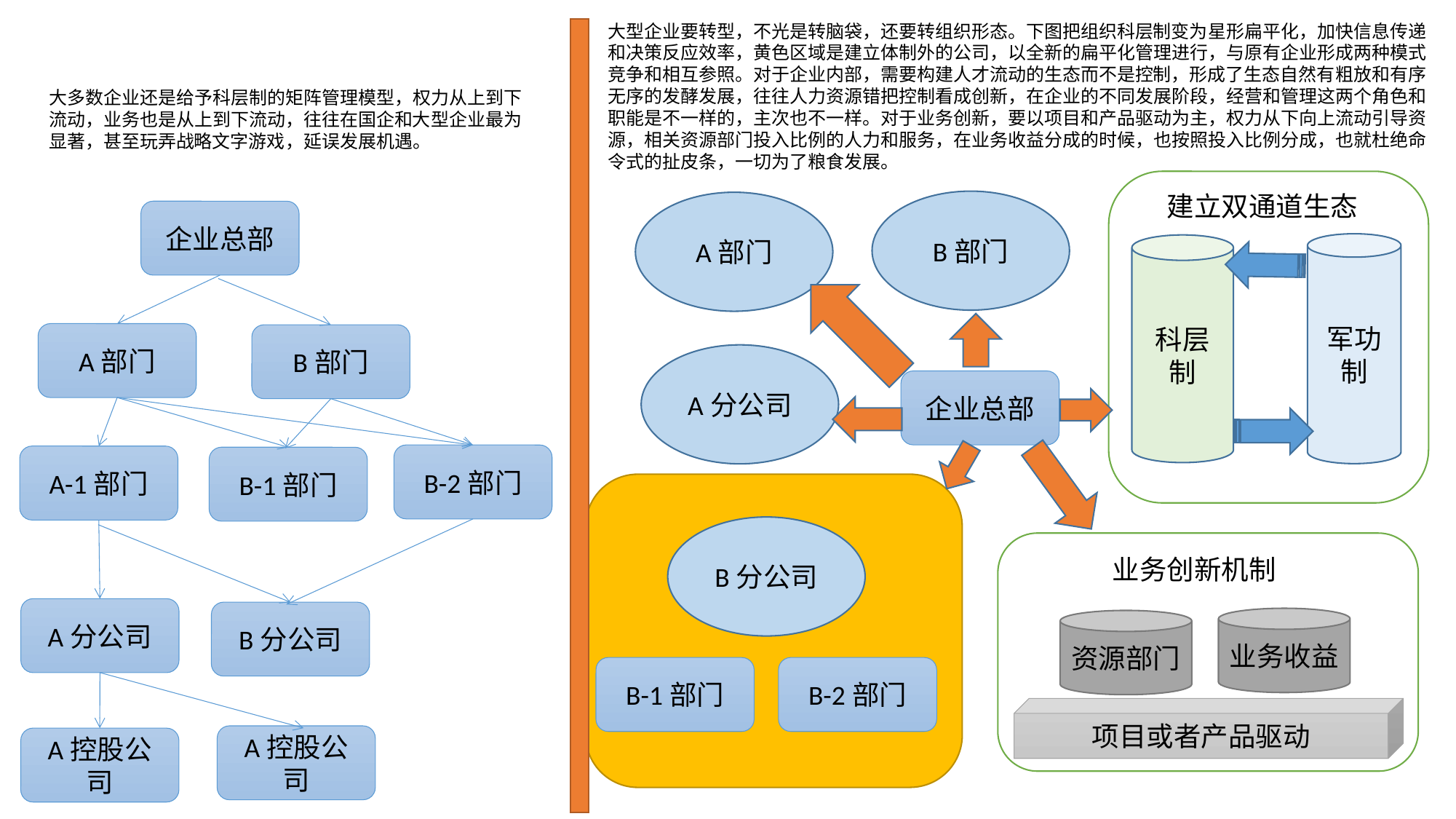

大型企业要转型，不光是转脑袋，还要转组织形态。下图把组织科层制变为星形扁平化，加快信息传递和决策反应效率，黄色区域是建立体制外的公司，以全新的扁平化管理进行，与原有企业形成两种模式竞争和相互参照。对于企业内部，需要构建人才流动的生态而不是控制，形成了生态自然有粗放和有序无序的发酵发展，往往人力资源错把控制看成创新，在企业的不同发展阶段，经营和管理这两个角色和职能是不一样的，主次也不一样。对于业务创新，要以项目和产品驱动为主，权力从下向上流动引导资源，相关资源部门投入比例的人力和服务，在业务收益分成的时候，也按照投入比例分成，也就杜绝命令式的扯皮条，一切为了粮食发展。

大多数企业还是给予科层制的矩阵管理模型，权力从上到下流动，业务也是从上到下流动，往往在国企和大型企业最为显著，甚至玩弄战略文字游戏，延误发展机遇。

建立双通道生态
B部门
A部门
企业总部
军功制
科层制

A部门
B部门
A分公司
企业总部

B-2部门
A-1部门
B-1部门

B分公司

业务创新机制
A分公司
B分公司
业务收益
资源部门
B-1部门
B-2部门
项目或者产品驱动
A控股公司
A控股公司